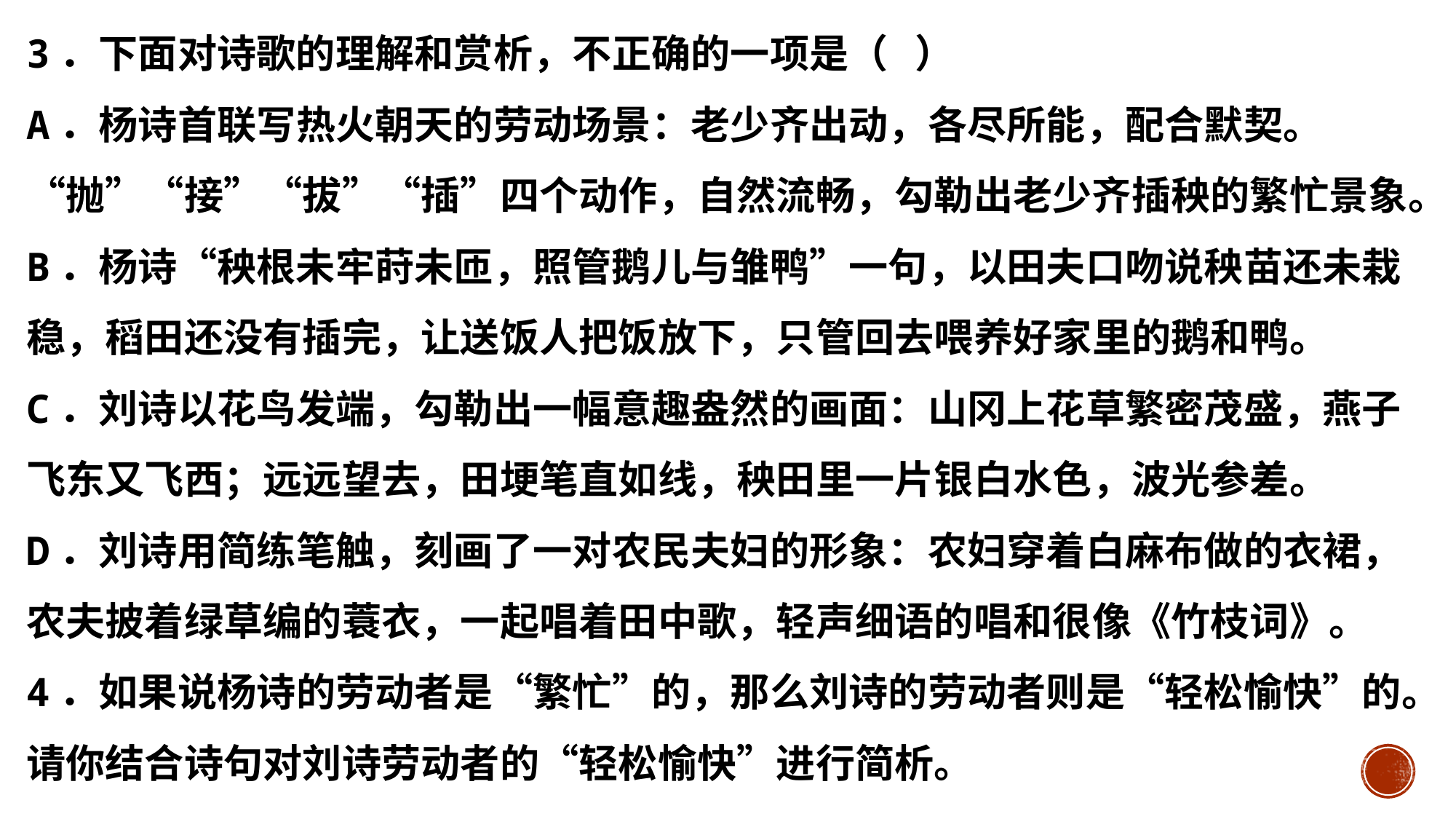

3．下面对诗歌的理解和赏析，不正确的一项是（   ）
A．杨诗首联写热火朝天的劳动场景：老少齐出动，各尽所能，配合默契。“抛”“接”“拔”“插”四个动作，自然流畅，勾勒出老少齐插秧的繁忙景象。
B．杨诗“秧根未牢莳未匝，照管鹅儿与雏鸭”一句，以田夫口吻说秧苗还未栽稳，稻田还没有插完，让送饭人把饭放下，只管回去喂养好家里的鹅和鸭。
C．刘诗以花鸟发端，勾勒出一幅意趣盎然的画面：山冈上花草繁密茂盛，燕子飞东又飞西；远远望去，田埂笔直如线，秧田里一片银白水色，波光参差。
D．刘诗用简练笔触，刻画了一对农民夫妇的形象：农妇穿着白麻布做的衣裙，农夫披着绿草编的蓑衣，一起唱着田中歌，轻声细语的唱和很像《竹枝词》。
4．如果说杨诗的劳动者是“繁忙”的，那么刘诗的劳动者则是“轻松愉快”的。请你结合诗句对刘诗劳动者的“轻松愉快”进行简析。